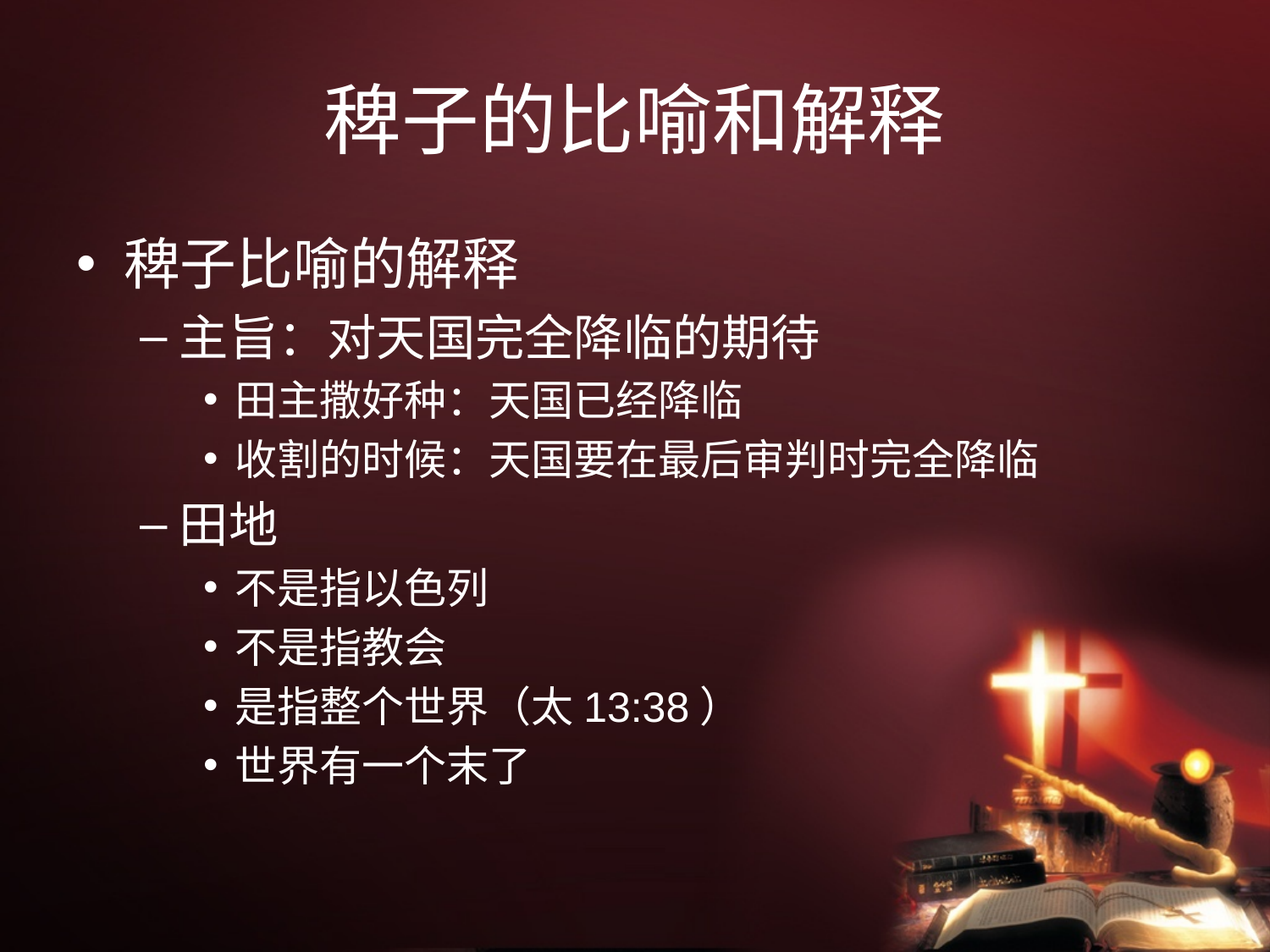

# 稗子的比喻和解释
稗子比喻的解释
主旨：对天国完全降临的期待
田主撒好种：天国已经降临
收割的时候：天国要在最后审判时完全降临
田地
不是指以色列
不是指教会
是指整个世界（太13:38）
世界有一个末了